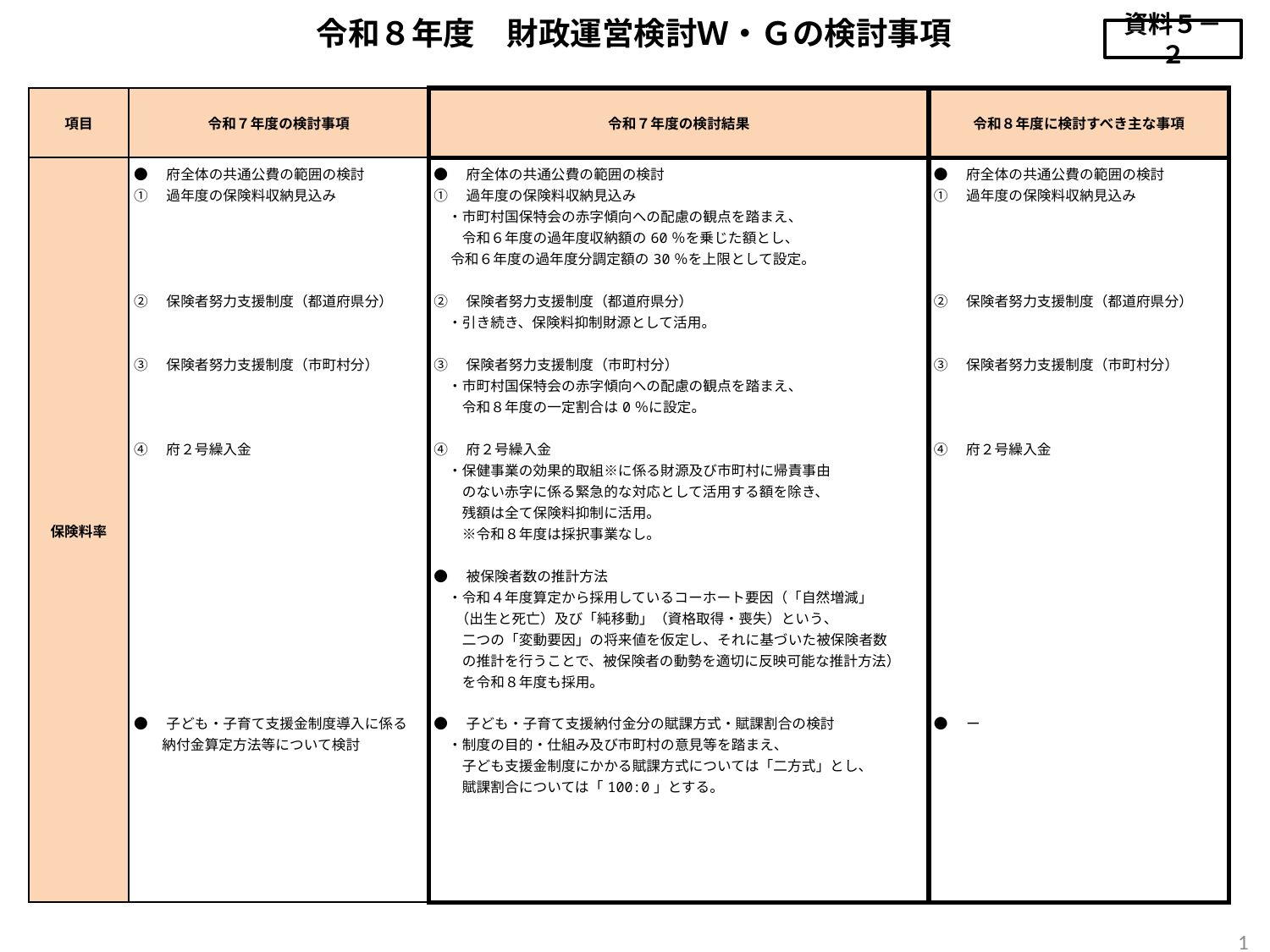

# 令和８年度　財政運営検討Ｗ・Ｇの検討事項
資料５－２
| 項目 | 令和７年度の検討事項 | 令和７年度の検討結果 | 令和８年度に検討すべき主な事項 |
| --- | --- | --- | --- |
| 保険料率 | ●　府全体の共通公費の範囲の検討 ①　過年度の保険料収納見込み 　　 ②　保険者努力支援制度（都道府県分） ③　保険者努力支援制度（市町村分） ④　府２号繰入金 ●　子ども・子育て支援金制度導入に係る 　　納付金算定方法等について検討 | ●　府全体の共通公費の範囲の検討 ①　過年度の保険料収納見込み 　・市町村国保特会の赤字傾向への配慮の観点を踏まえ、 　　令和６年度の過年度収納額の60％を乗じた額とし、 令和６年度の過年度分調定額の30％を上限として設定。 ②　保険者努力支援制度（都道府県分） 　・引き続き、保険料抑制財源として活用。 ③　保険者努力支援制度（市町村分） 　・市町村国保特会の赤字傾向への配慮の観点を踏まえ、 　　令和８年度の一定割合は0％に設定。 ④　府２号繰入金 　・保健事業の効果的取組※に係る財源及び市町村に帰責事由 　　のない赤字に係る緊急的な対応として活用する額を除き、 　　残額は全て保険料抑制に活用。 　　※令和８年度は採択事業なし。 ●　被保険者数の推計方法 　・令和４年度算定から採用しているコーホート要因（「自然増減」 　（出生と死亡）及び「純移動」（資格取得・喪失）という、 　　二つの「変動要因」の将来値を仮定し、それに基づいた被保険者数 　　の推計を行うことで、被保険者の動勢を適切に反映可能な推計方法） 　　を令和８年度も採用。 ●　子ども・子育て支援納付金分の賦課方式・賦課割合の検討 　・制度の目的・仕組み及び市町村の意見等を踏まえ、 　　子ども支援金制度にかかる賦課方式については「二方式」とし、 　　賦課割合については「100:0」とする。 | ●　府全体の共通公費の範囲の検討 ①　過年度の保険料収納見込み 　　 ②　保険者努力支援制度（都道府県分） ③　保険者努力支援制度（市町村分） ④　府２号繰入金 ●　ー |
1